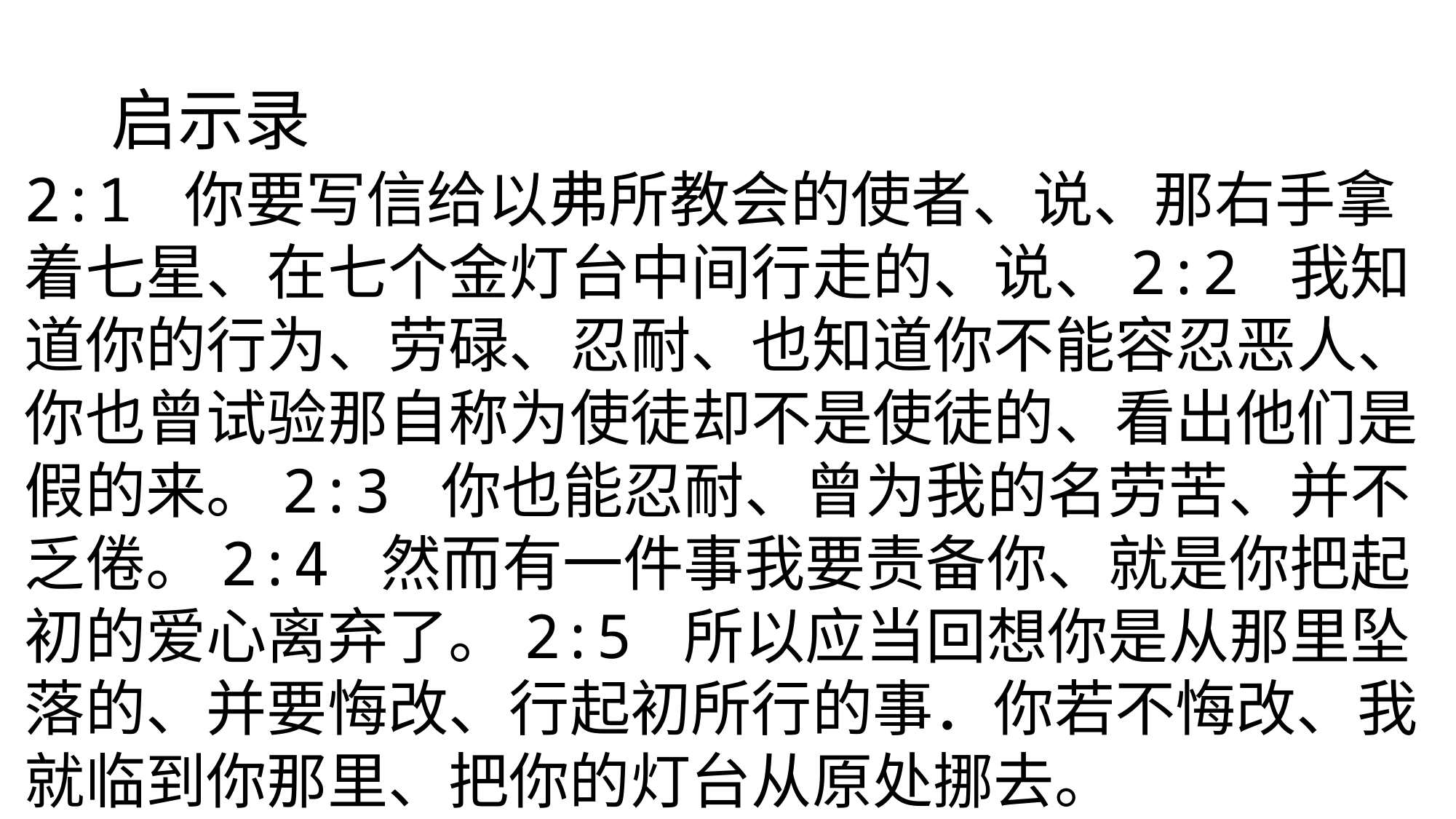

# 启示录
2:1 你要写信给以弗所教会的使者、说、那右手拿着七星、在七个金灯台中间行走的、说、2:2 我知道你的行为、劳碌、忍耐、也知道你不能容忍恶人、你也曾试验那自称为使徒却不是使徒的、看出他们是假的来。2:3 你也能忍耐、曾为我的名劳苦、并不乏倦。2:4 然而有一件事我要责备你、就是你把起初的爱心离弃了。2:5 所以应当回想你是从那里坠落的、并要悔改、行起初所行的事．你若不悔改、我就临到你那里、把你的灯台从原处挪去。